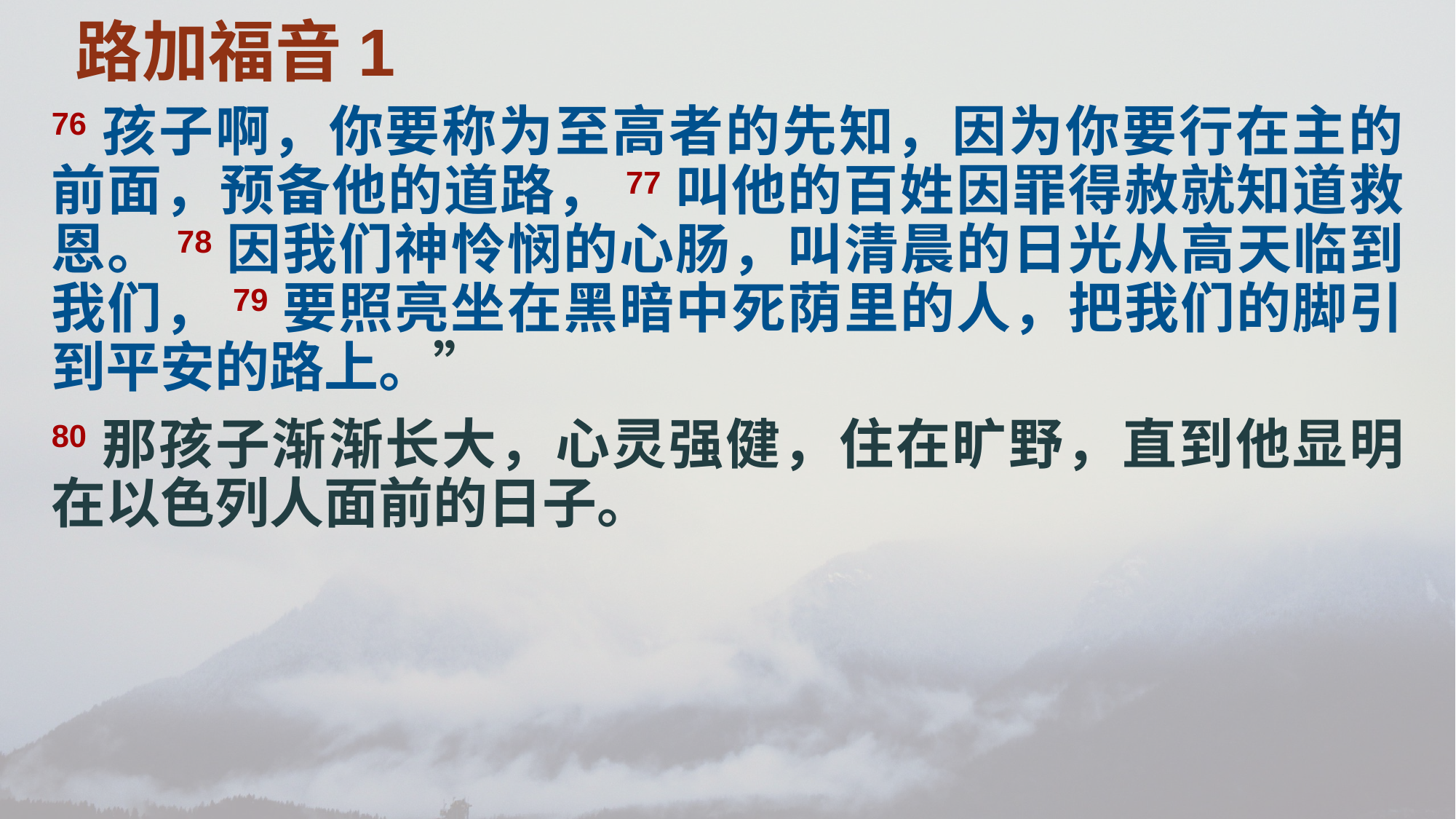

路加福音1
76孩子啊，你要称为至高者的先知，因为你要行在主的前面，预备他的道路，77叫他的百姓因罪得赦就知道救恩。78因我们神怜悯的心肠，叫清晨的日光从高天临到我们，79要照亮坐在黑暗中死荫里的人，把我们的脚引到平安的路上。”
80那孩子渐渐长大，心灵强健，住在旷野，直到他显明在以色列人面前的日子。